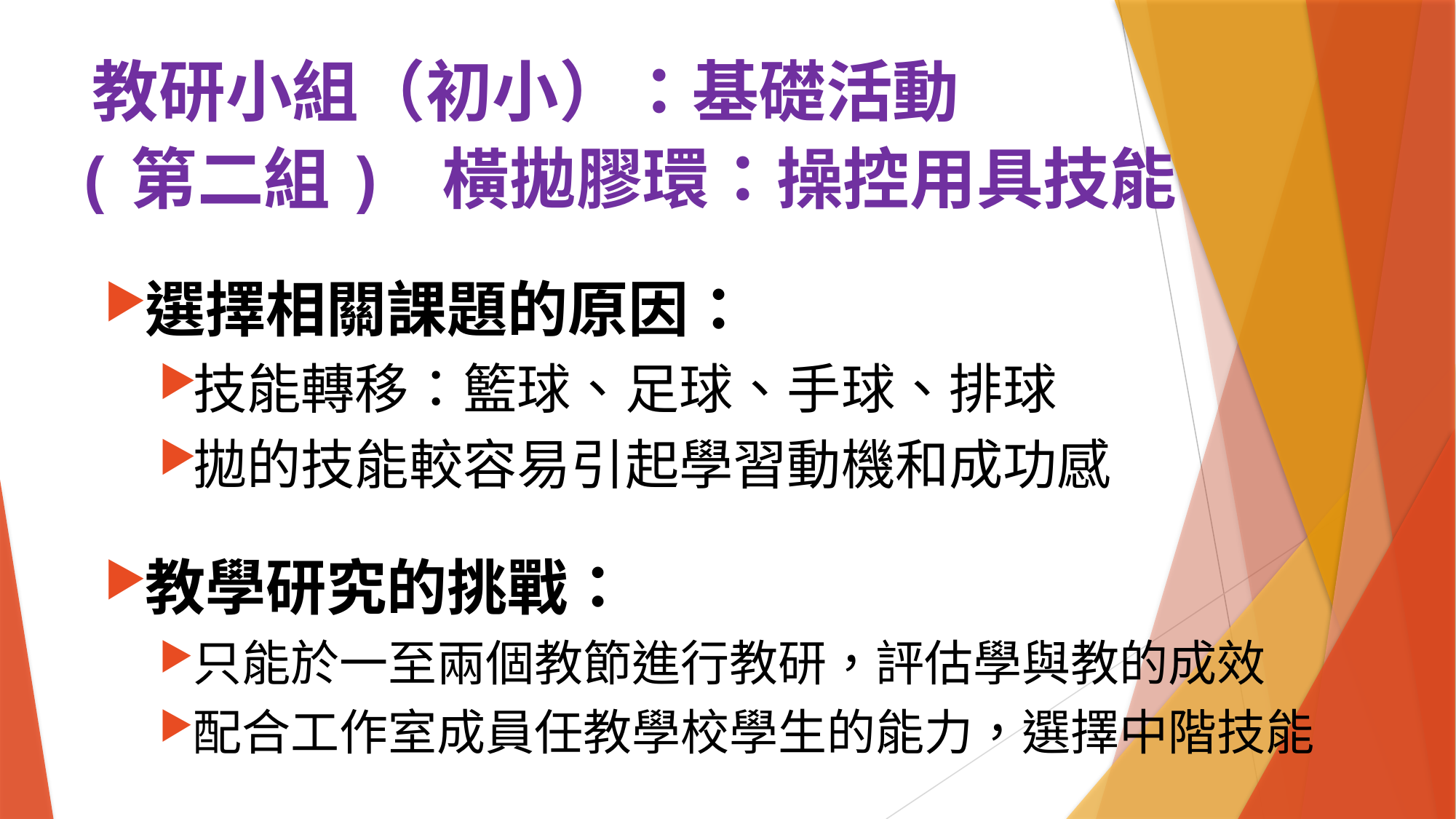

教研小組（初小）：基礎活動
# (第二組) 橫拋膠環：操控用具技能
選擇相關課題的原因：
技能轉移：籃球、足球、手球、排球
拋的技能較容易引起學習動機和成功感

教學研究的挑戰：
只能於一至兩個教節進行教研，評估學與教的成效
配合工作室成員任教學校學生的能力，選擇中階技能